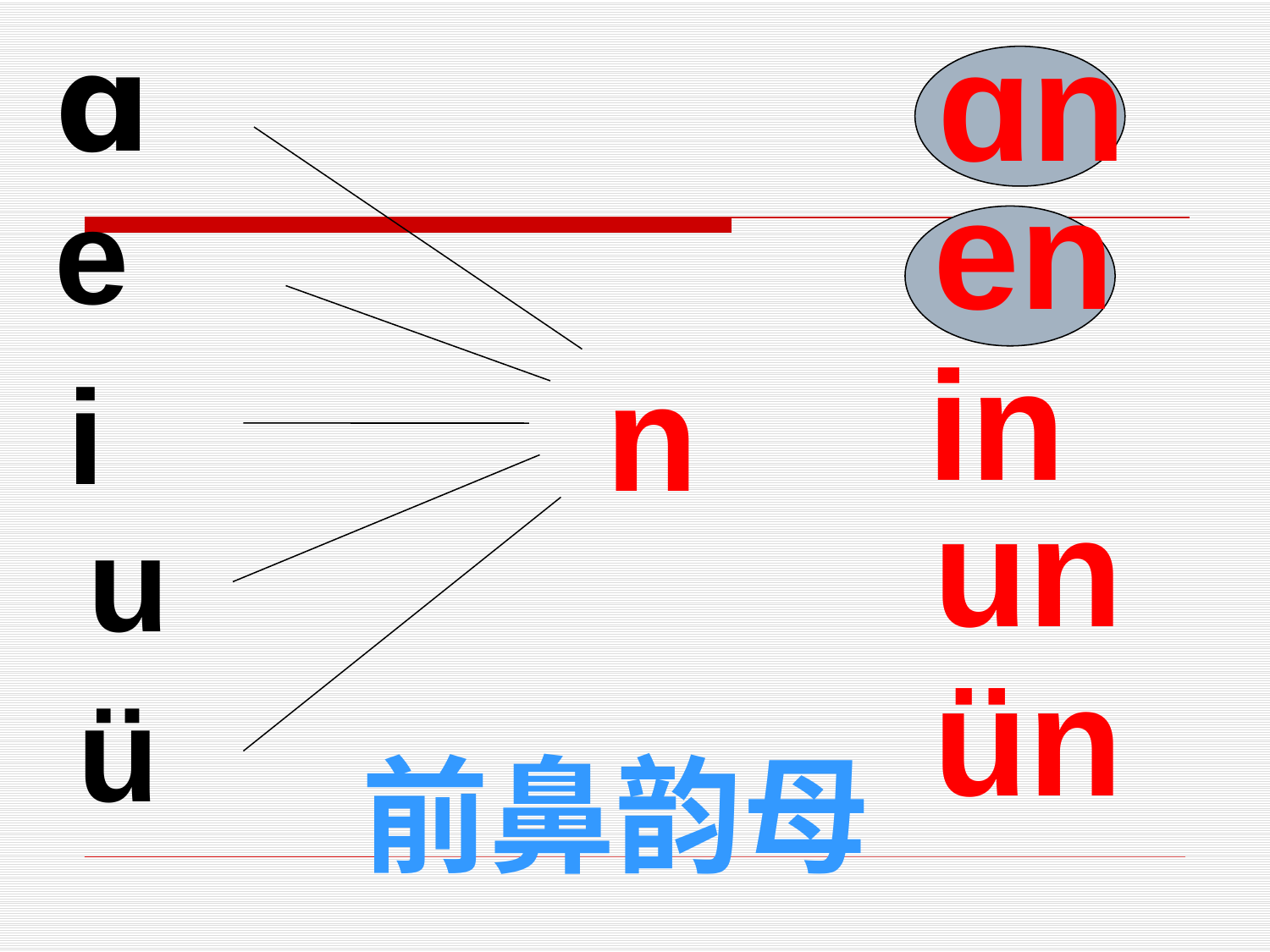

# ɑ
ɑn

en
e

in
n
i

un
u

ün
ü
前鼻韵母